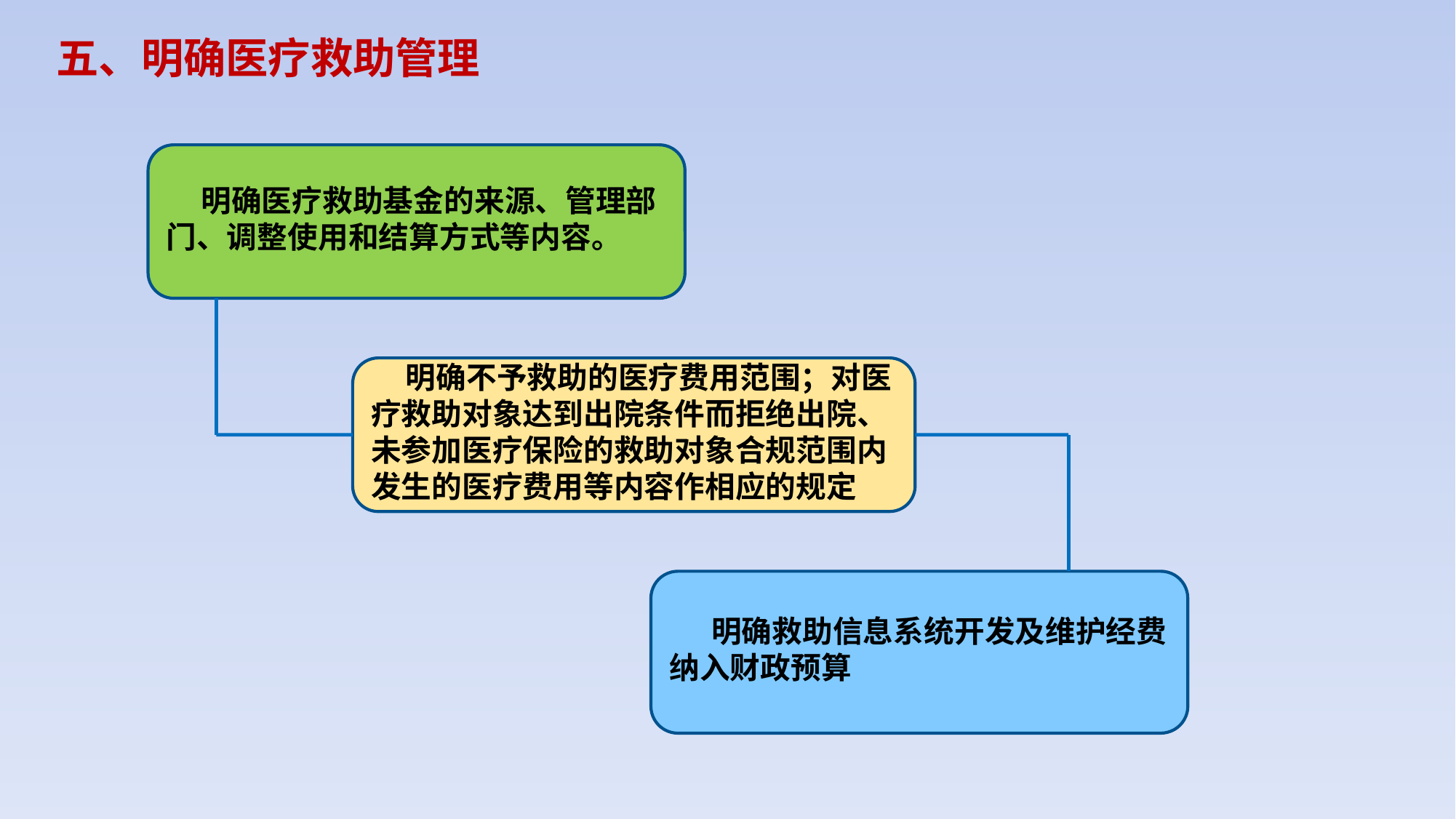

五、明确医疗救助管理

    明确医疗救助基金的来源、管理部门、调整使用和结算方式等内容。

    明确不予救助的医疗费用范围；对医疗救助对象达到出院条件而拒绝出院、未参加医疗保险的救助对象合规范围内发生的医疗费用等内容作相应的规定

     明确救助信息系统开发及维护经费纳入财政预算